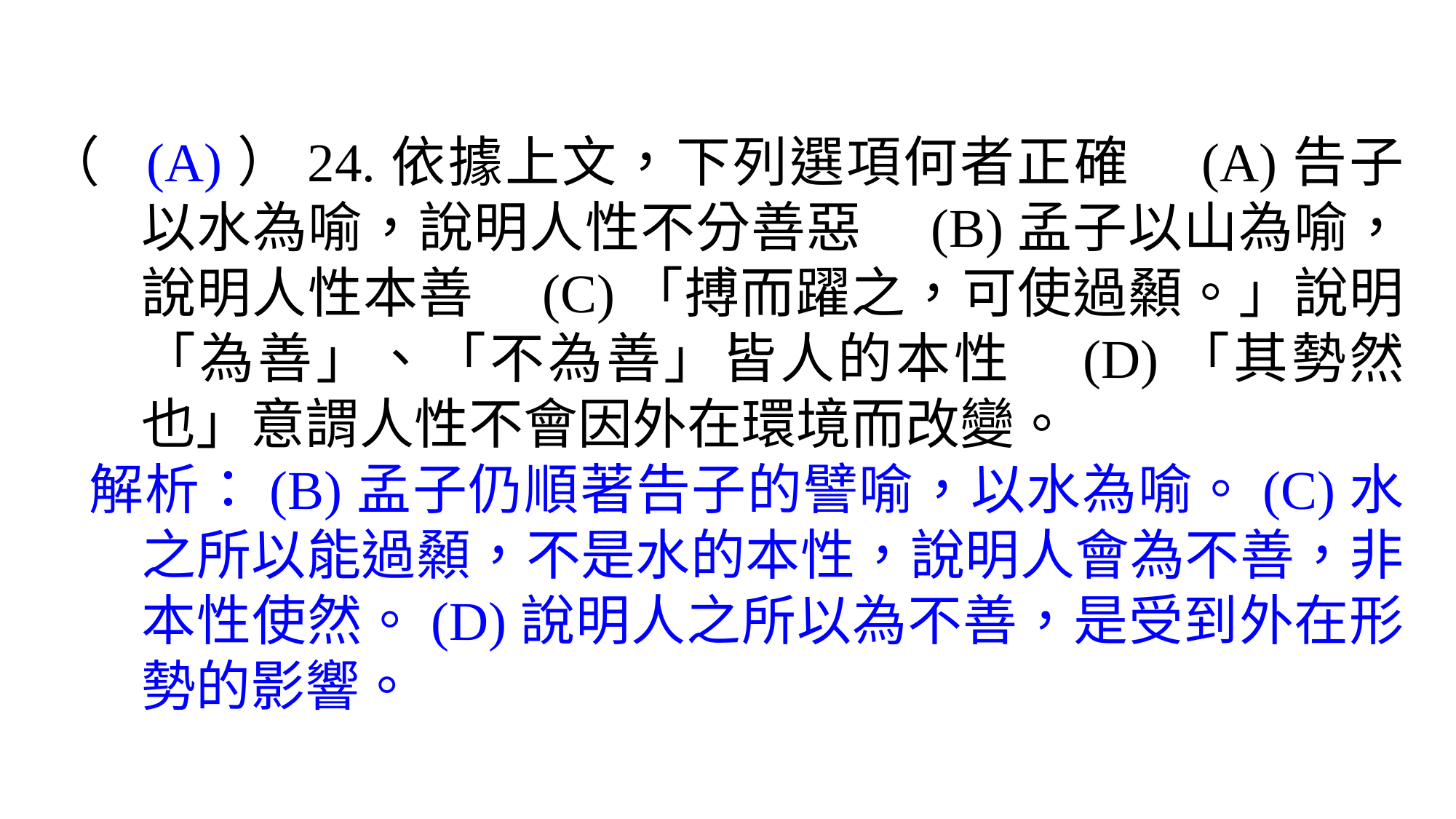

（	(A)）24.依據上文，下列選項何者正確　(A)告子以水為喻，說明人性不分善惡　(B)孟子以山為喻，說明人性本善　(C)「搏而躍之，可使過顙。」說明「為善」、「不為善」皆人的本性　(D)「其勢然也」意謂人性不會因外在環境而改變。
解析：(B)孟子仍順著告子的譬喻，以水為喻。(C)水之所以能過顙，不是水的本性，說明人會為不善，非本性使然。(D)說明人之所以為不善，是受到外在形勢的影響。